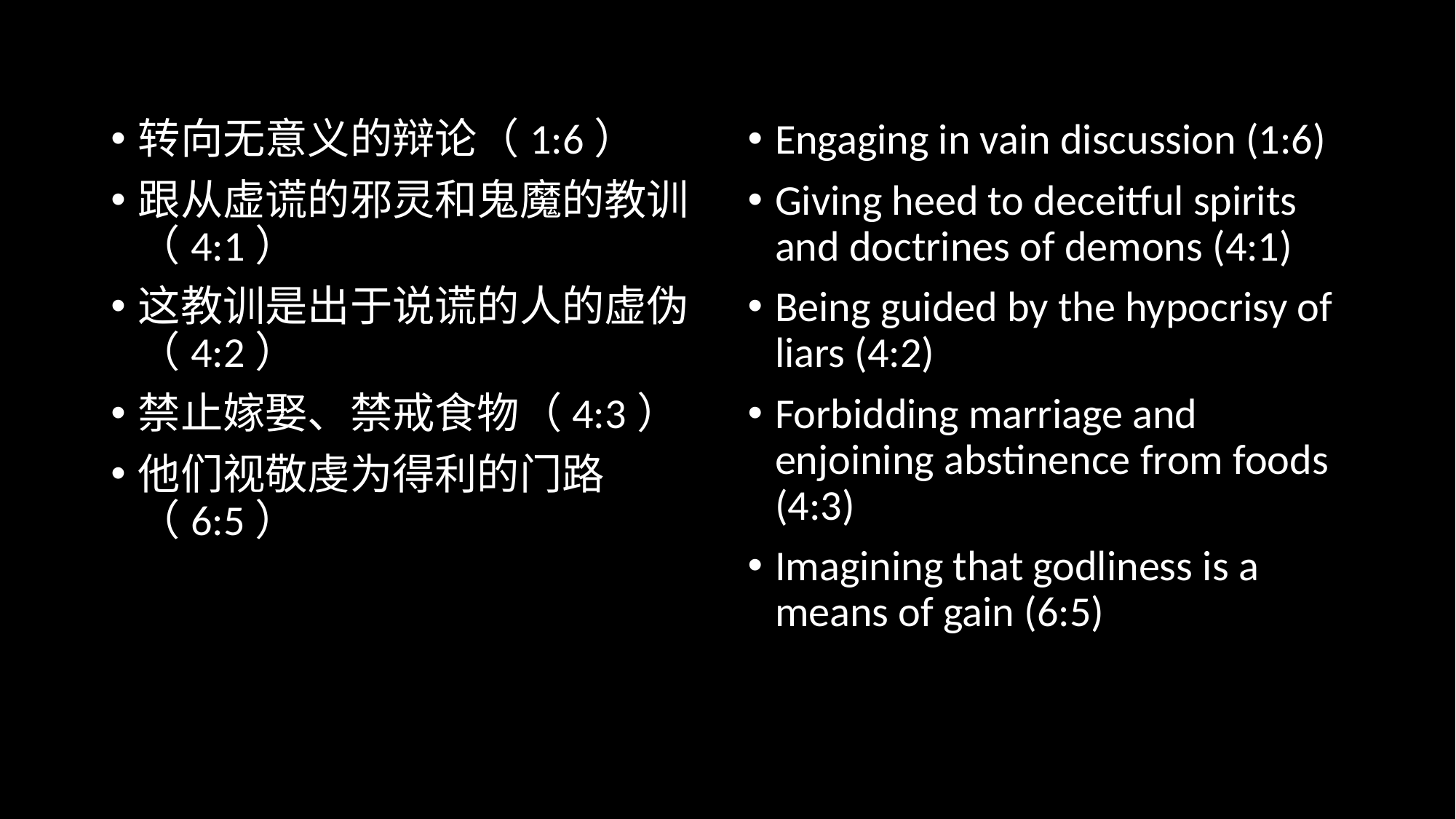

转向无意义的辩论（1:6）
跟从虚谎的邪灵和鬼魔的教训（4:1）
这教训是出于说谎的人的虚伪（4:2）
禁止嫁娶、禁戒食物（4:3）
他们视敬虔为得利的门路（6:5）
Engaging in vain discussion (1:6)
Giving heed to deceitful spirits and doctrines of demons (4:1)
Being guided by the hypocrisy of liars (4:2)
Forbidding marriage and enjoining abstinence from foods (4:3)
Imagining that godliness is a means of gain (6:5)